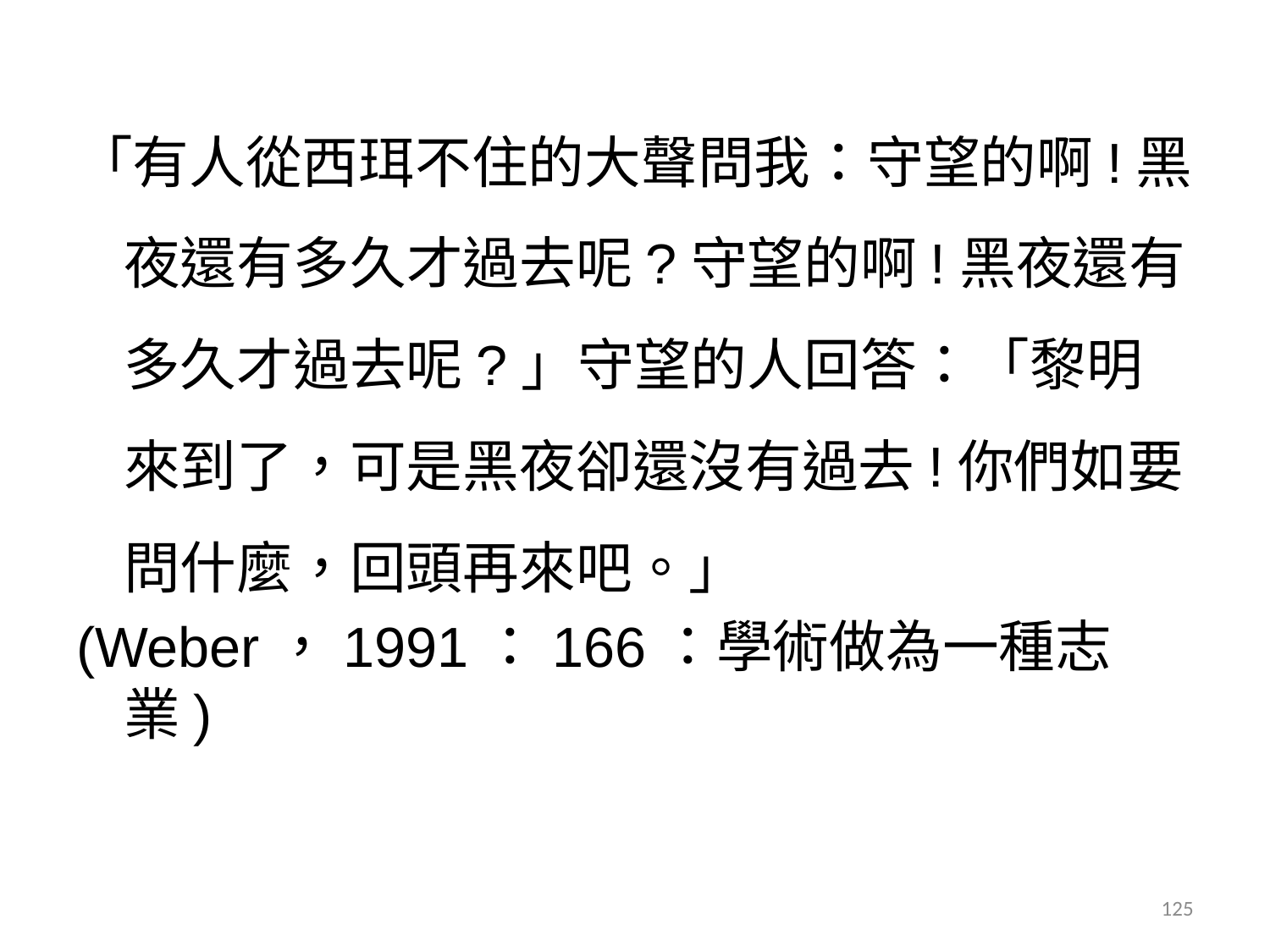

「有人從西珥不住的大聲問我：守望的啊!黑夜還有多久才過去呢?守望的啊!黑夜還有多久才過去呢?」守望的人回答：「黎明來到了，可是黑夜卻還沒有過去!你們如要問什麼，回頭再來吧。」
(Weber，1991：166：學術做為一種志業)

125